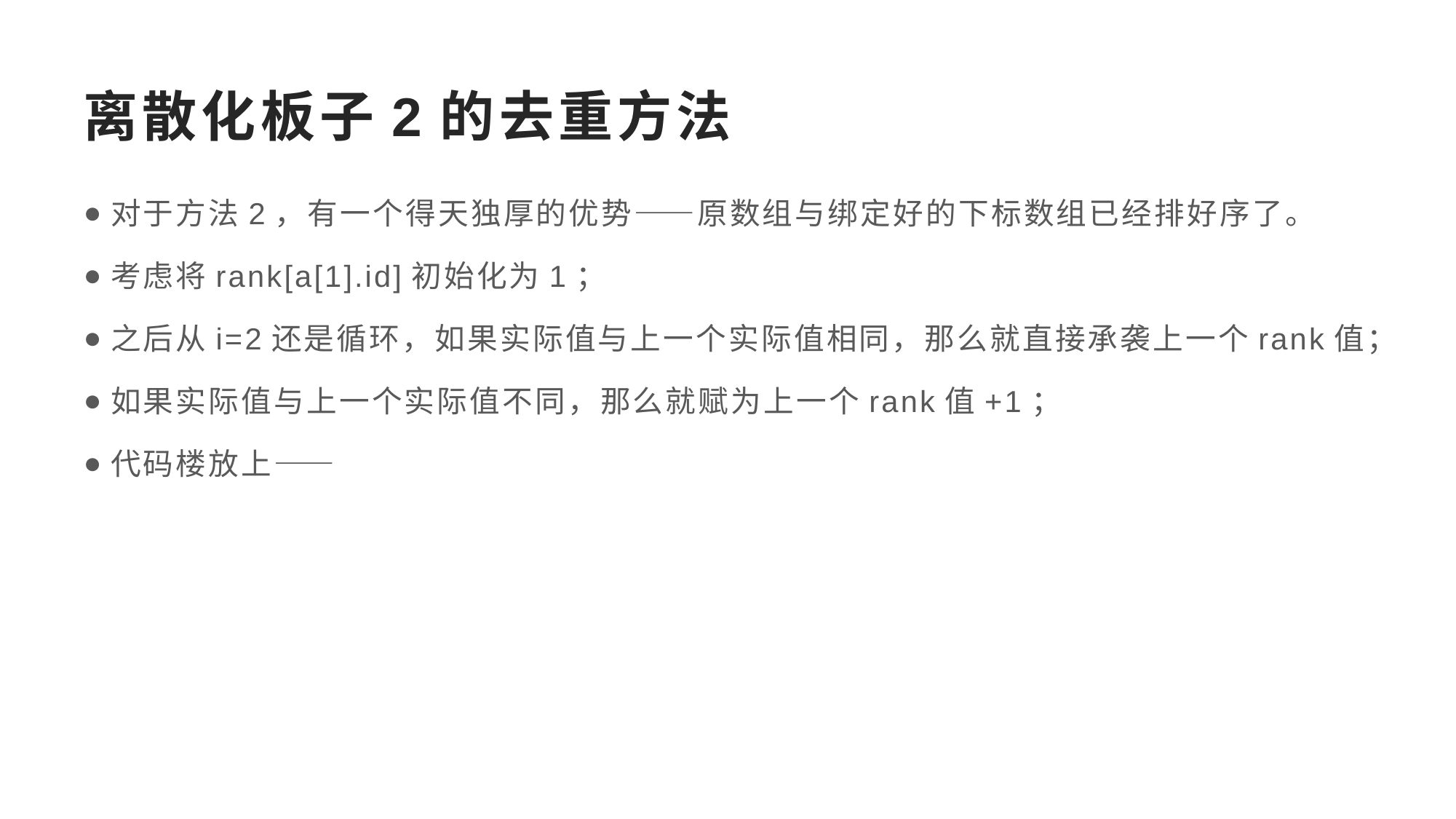

# 离散化板子2的去重方法
对于方法2，有一个得天独厚的优势——原数组与绑定好的下标数组已经排好序了。
考虑将rank[a[1].id]初始化为1；
之后从i=2还是循环，如果实际值与上一个实际值相同，那么就直接承袭上一个rank值；
如果实际值与上一个实际值不同，那么就赋为上一个rank值+1；
代码楼放上——